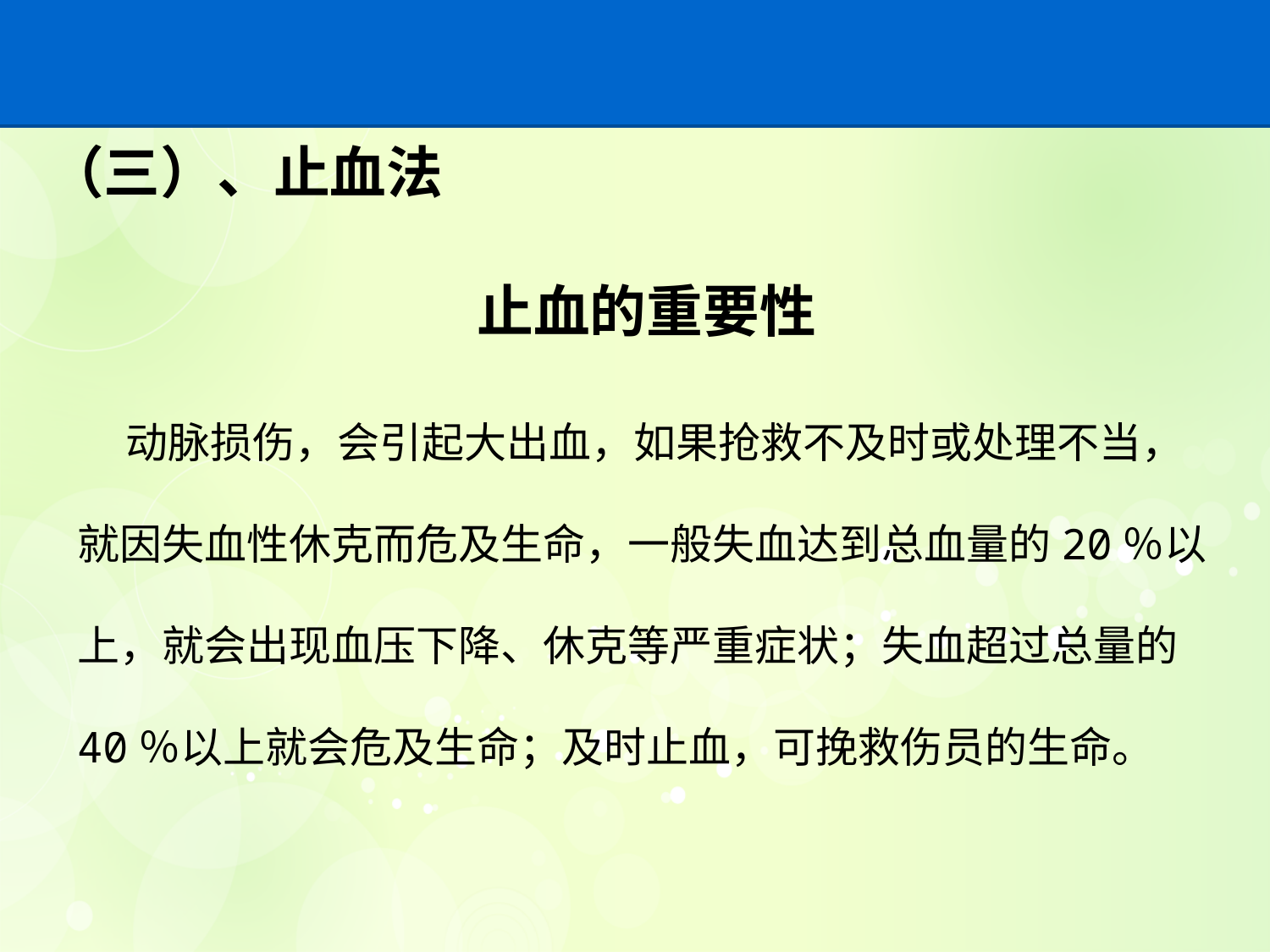

# （三）、止血法
止血的重要性
    动脉损伤，会引起大出血，如果抢救不及时或处理不当，就因失血性休克而危及生命，一般失血达到总血量的20％以上，就会出现血压下降、休克等严重症状；失血超过总量的40％以上就会危及生命；及时止血，可挽救伤员的生命。